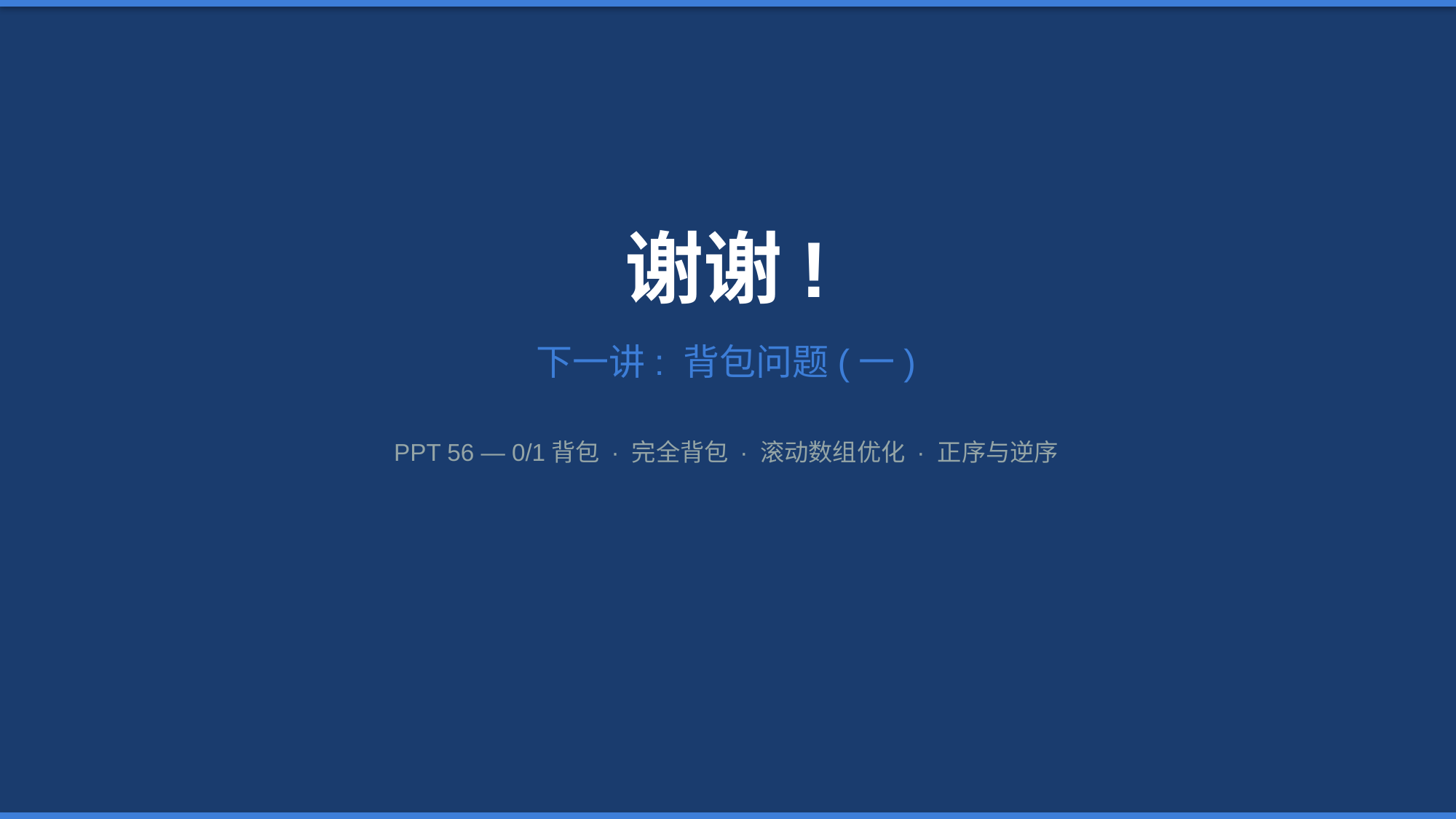

谢谢!
下一讲: 背包问题(一)
PPT 56 — 0/1背包 · 完全背包 · 滚动数组优化 · 正序与逆序